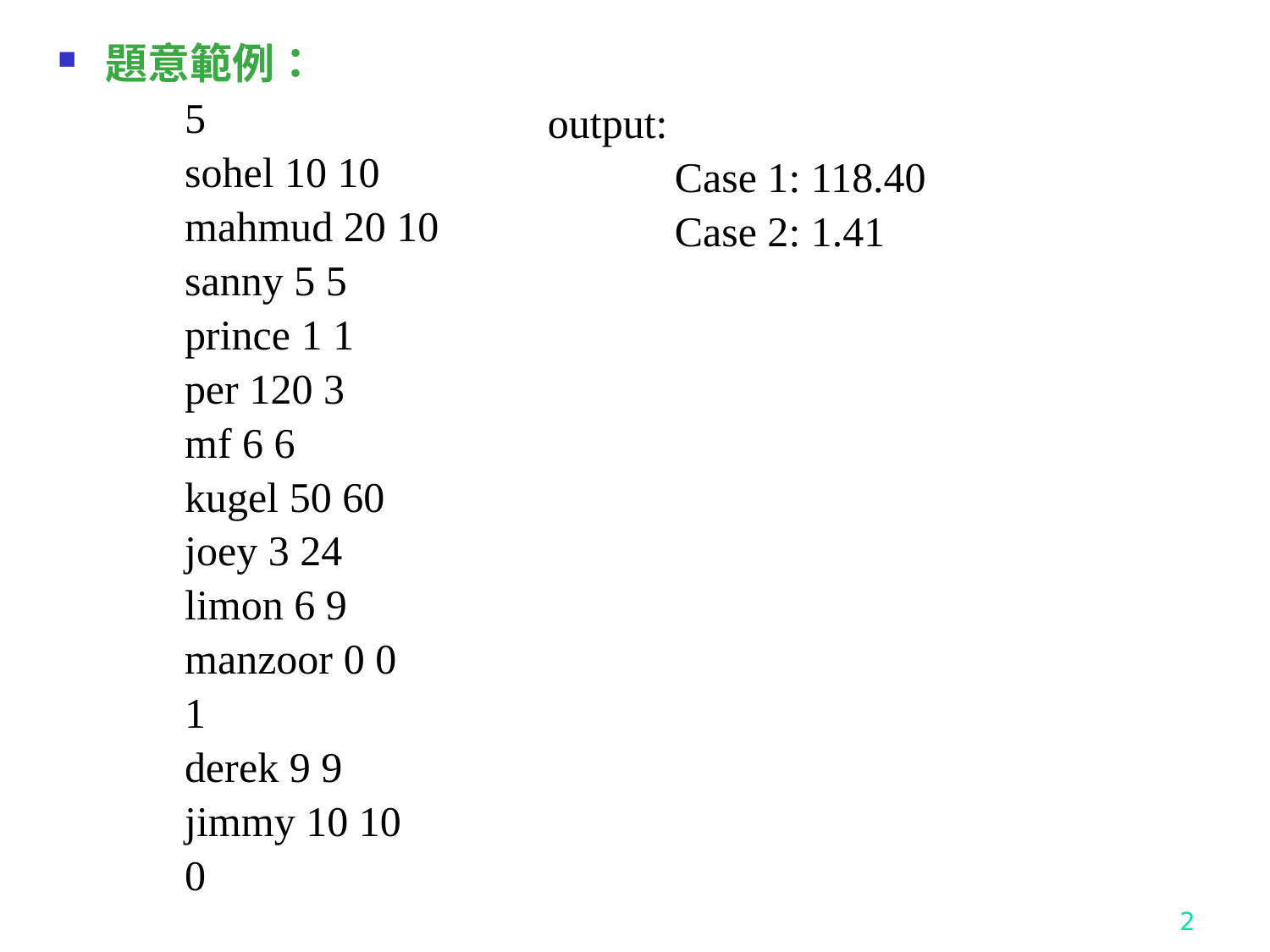

題意範例：
	5
	sohel 10 10
	mahmud 20 10
	sanny 5 5
	prince 1 1
	per 120 3
	mf 6 6
	kugel 50 60
	joey 3 24
	limon 6 9
	manzoor 0 0
	1
	derek 9 9
	jimmy 10 10
	0

output:
	Case 1: 118.40
	Case 2: 1.41

2